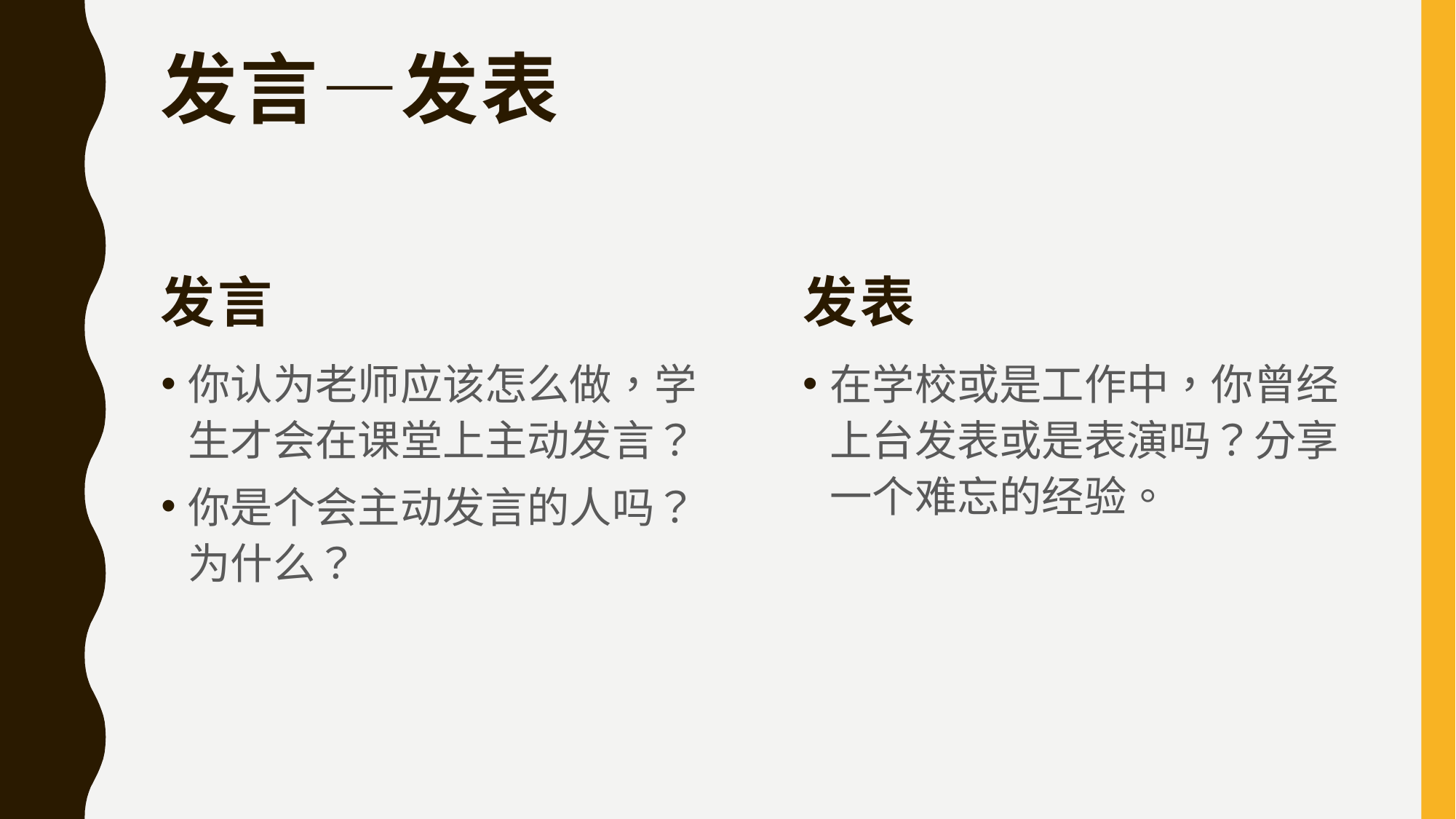

# 发言—发表
发言
发表
你认为老师应该怎么做，学生才会在课堂上主动发言？
你是个会主动发言的人吗？为什么？
在学校或是工作中，你曾经上台发表或是表演吗？分享一个难忘的经验。